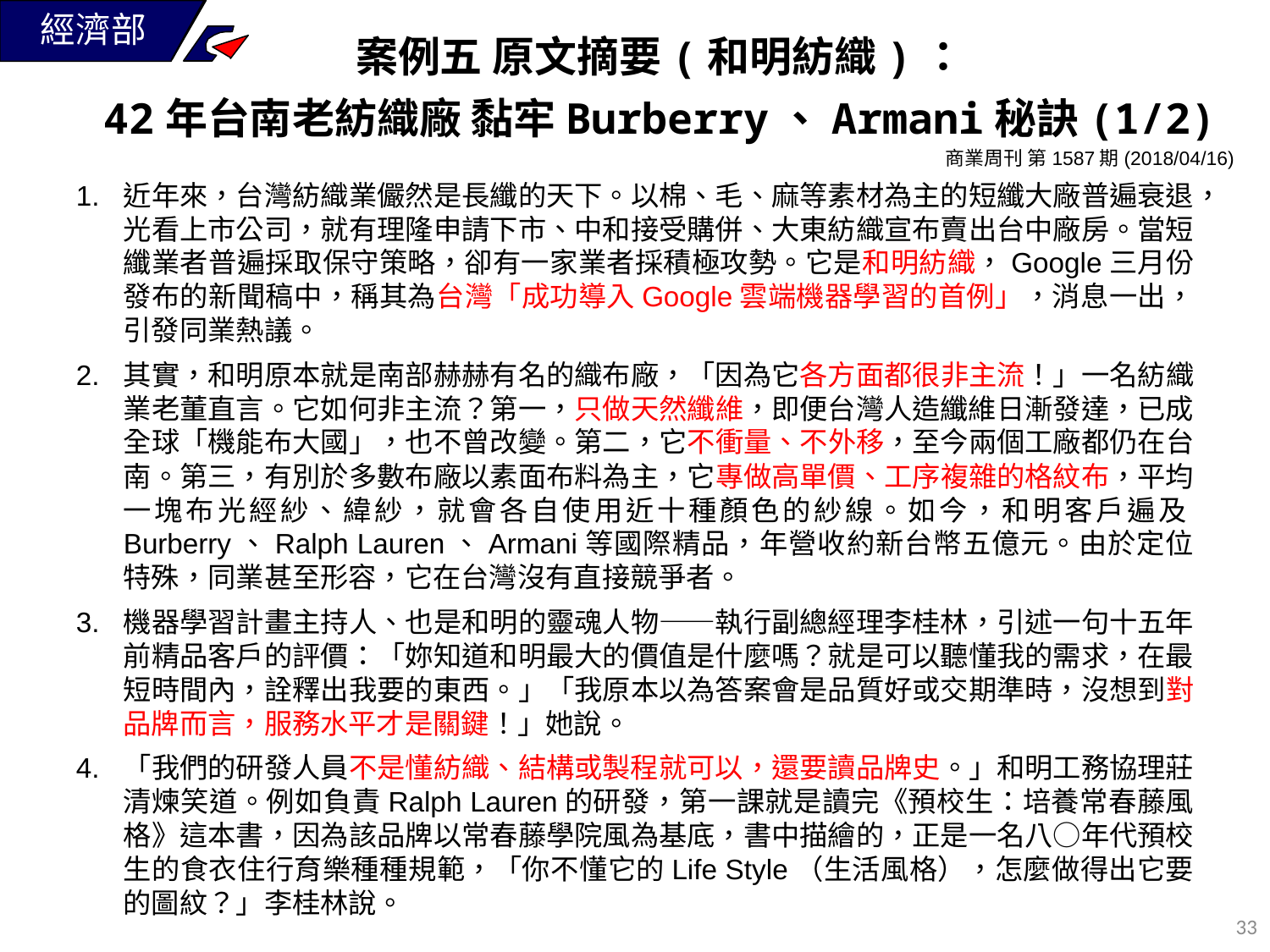

案例五 原文摘要(和明紡織)：
42年台南老紡織廠 黏牢Burberry、Armani秘訣(1/2)
商業周刊 第1587期(2018/04/16)
近年來，台灣紡織業儼然是長纖的天下。以棉、毛、麻等素材為主的短纖大廠普遍衰退，光看上市公司，就有理隆申請下市、中和接受購併、大東紡織宣布賣出台中廠房。當短纖業者普遍採取保守策略，卻有一家業者採積極攻勢。它是和明紡織，Google三月份發布的新聞稿中，稱其為台灣「成功導入Google雲端機器學習的首例」，消息一出，引發同業熱議。
其實，和明原本就是南部赫赫有名的織布廠，「因為它各方面都很非主流！」一名紡織業老董直言。它如何非主流？第一，只做天然纖維，即便台灣人造纖維日漸發達，已成全球「機能布大國」，也不曾改變。第二，它不衝量、不外移，至今兩個工廠都仍在台南。第三，有別於多數布廠以素面布料為主，它專做高單價、工序複雜的格紋布，平均一塊布光經紗、緯紗，就會各自使用近十種顏色的紗線。如今，和明客戶遍及Burberry、Ralph Lauren、Armani等國際精品，年營收約新台幣五億元。由於定位特殊，同業甚至形容，它在台灣沒有直接競爭者。
機器學習計畫主持人、也是和明的靈魂人物——執行副總經理李桂林，引述一句十五年前精品客戶的評價：「妳知道和明最大的價值是什麼嗎？就是可以聽懂我的需求，在最短時間內，詮釋出我要的東西。」「我原本以為答案會是品質好或交期準時，沒想到對品牌而言，服務水平才是關鍵！」她說。
「我們的研發人員不是懂紡織、結構或製程就可以，還要讀品牌史。」和明工務協理莊清煉笑道。例如負責Ralph Lauren的研發，第一課就是讀完《預校生：培養常春藤風格》這本書，因為該品牌以常春藤學院風為基底，書中描繪的，正是一名八○年代預校生的食衣住行育樂種種規範，「你不懂它的Life Style（生活風格），怎麼做得出它要的圖紋？」李桂林說。

33